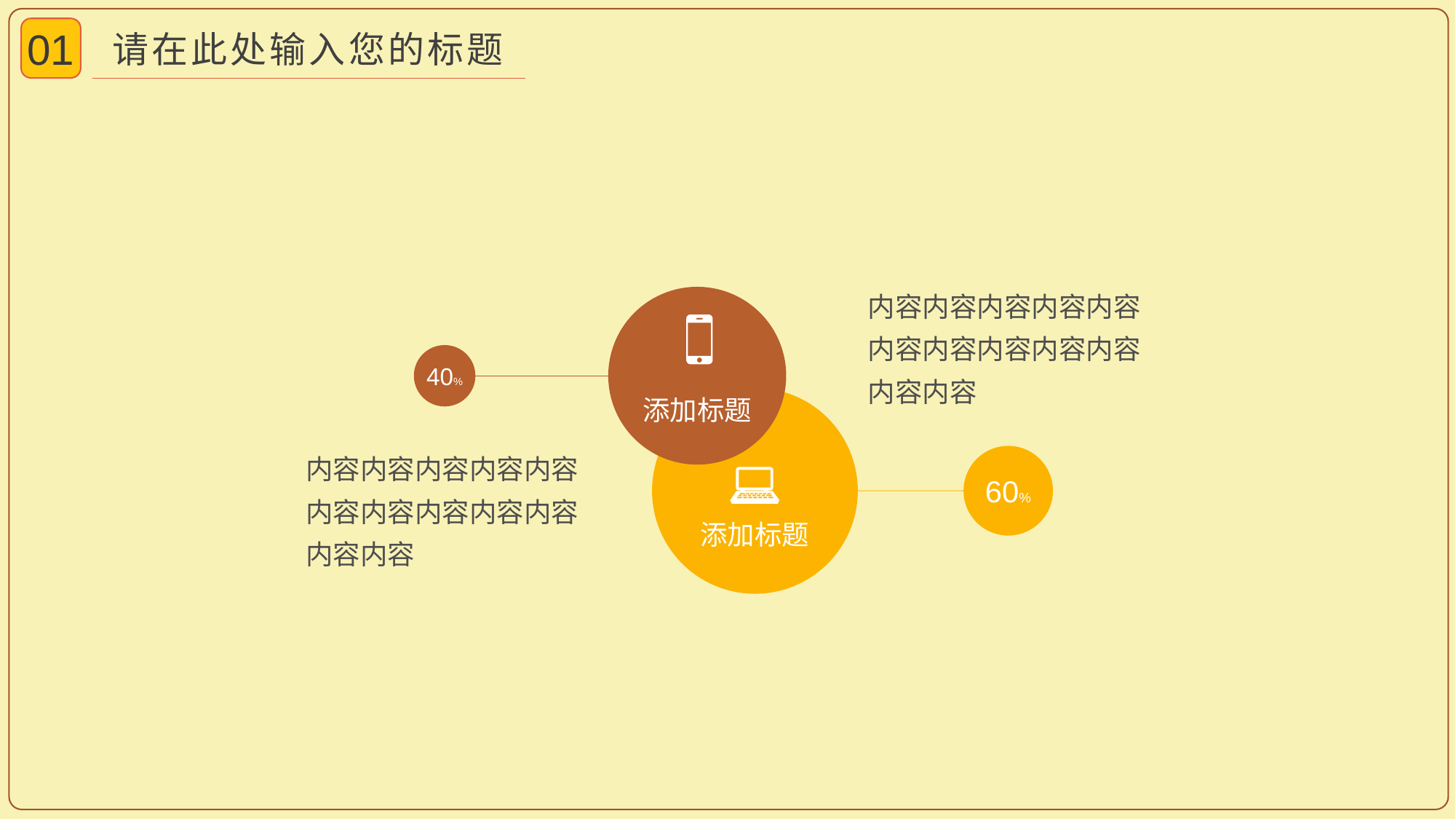

01
请在此处输入您的标题
内容内容内容内容内容内容内容内容内容内容内容内容
添加标题

40%
添加标题
内容内容内容内容内容内容内容内容内容内容内容内容
60%